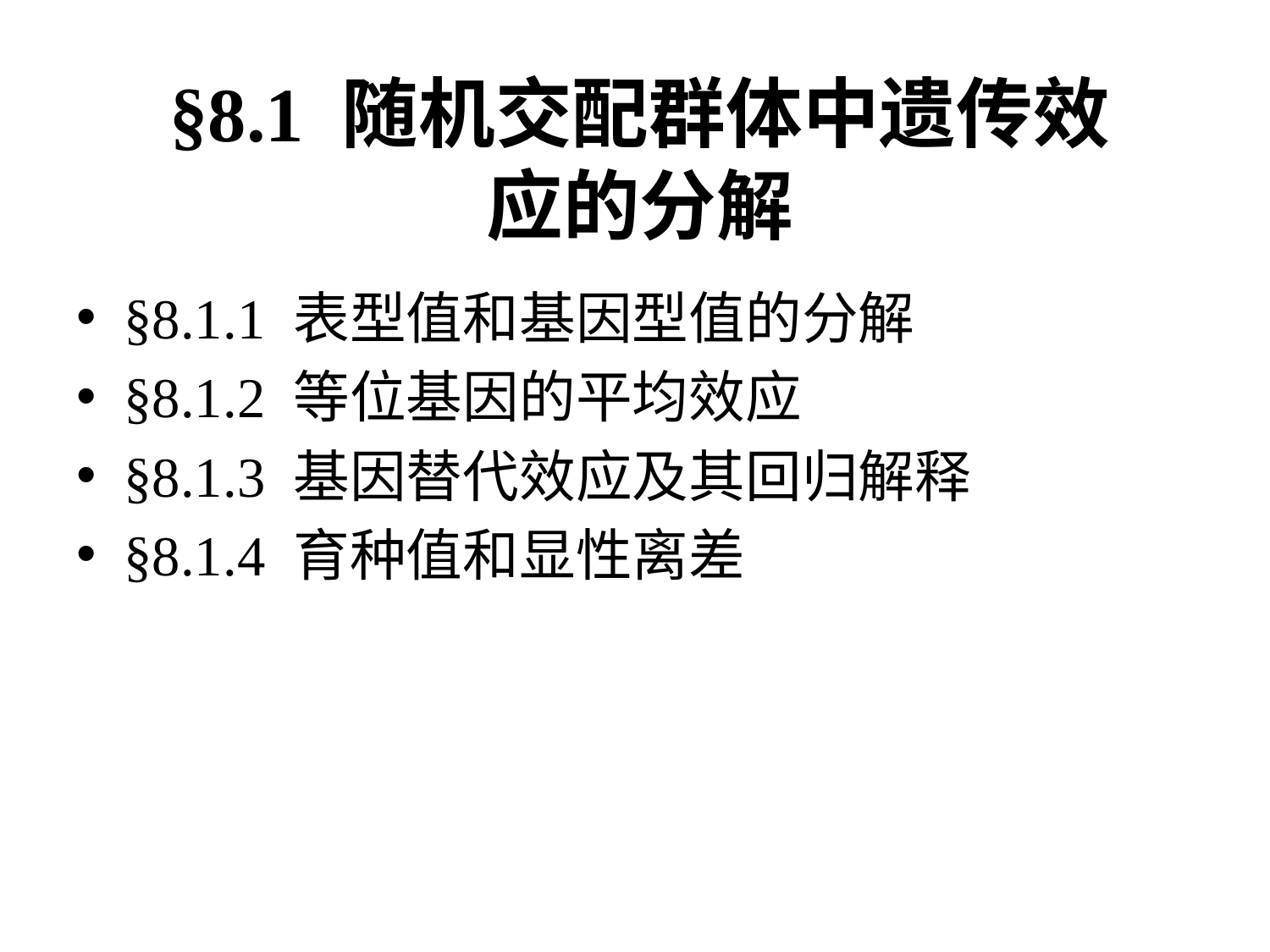

# §8.1 随机交配群体中遗传效应的分解
§8.1.1 表型值和基因型值的分解
§8.1.2 等位基因的平均效应
§8.1.3 基因替代效应及其回归解释
§8.1.4 育种值和显性离差